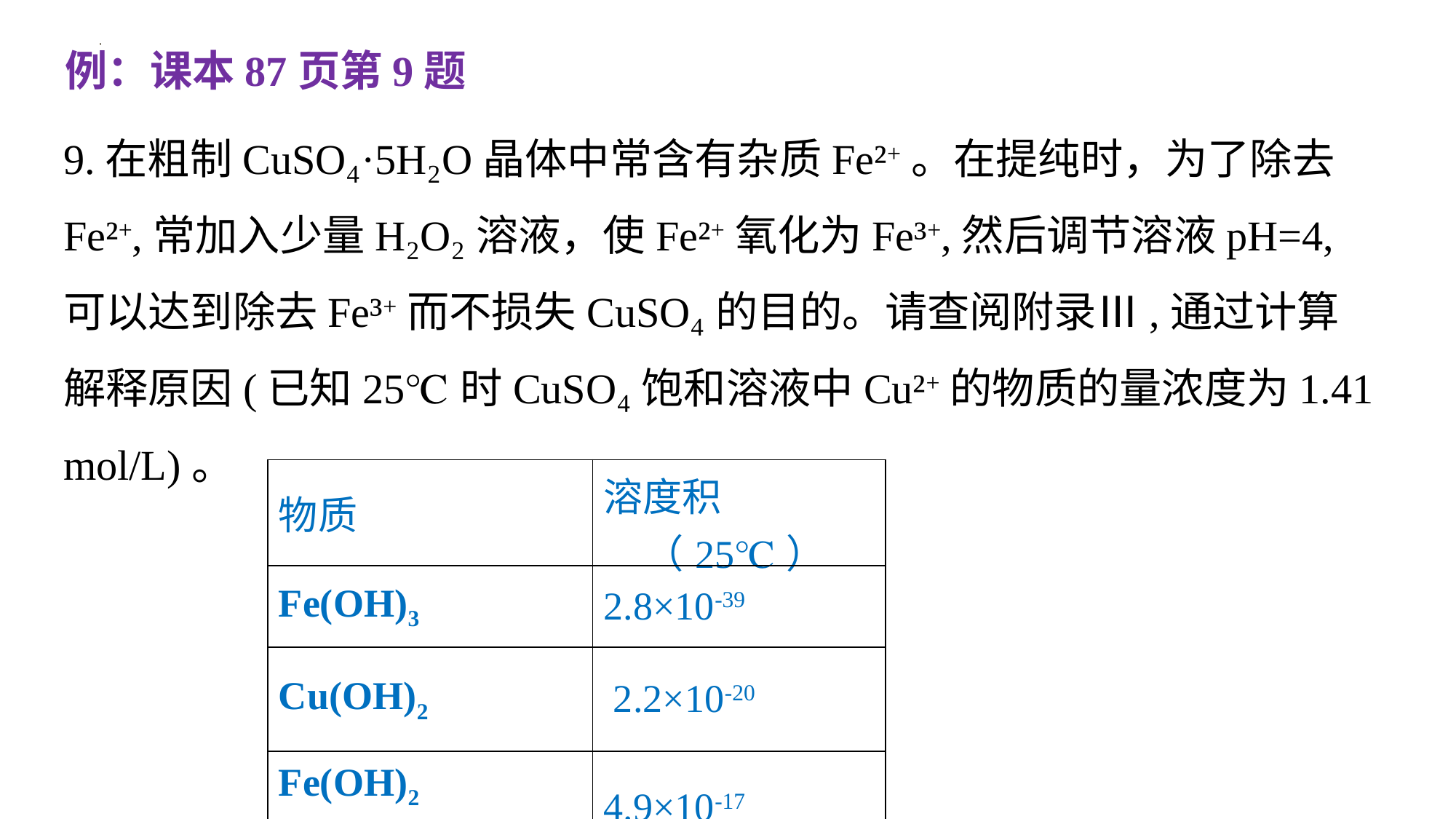

例：课本87页第9题
9.在粗制CuSO₄·5H₂O晶体中常含有杂质Fe²+。在提纯时，为了除去Fe²+,常加入少量H₂O₂溶液，使Fe²+氧化为Fe³+,然后调节溶液pH=4,可以达到除去Fe³+而不损失CuSO₄的目的。请查阅附录Ⅲ,通过计算解释原因(已知25℃时CuSO₄饱和溶液中Cu²+的物质的量浓度为1.41 mol/L)。

| 物质 | 溶度积（25℃） |
| --- | --- |
| Fe(OH)3 | 2.8×10-39 |
| Cu(OH)2 | 2.2×10-20 |
| Fe(OH)2 | 4.9×10-17 |